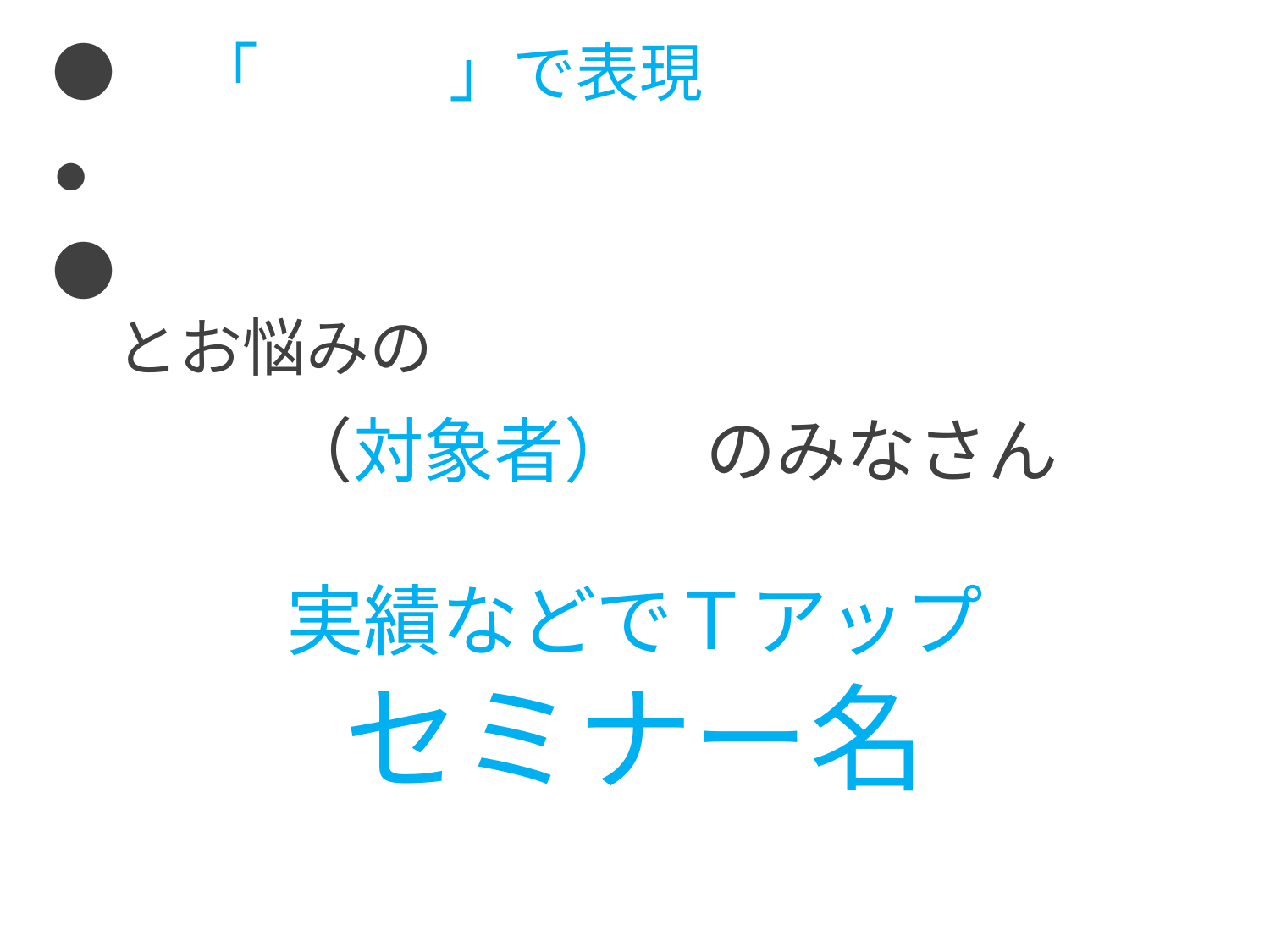

●　「　　　」で表現
●

●
　とお悩みの

　（対象者）　のみなさん

実績などでＴアップ
セミナー名